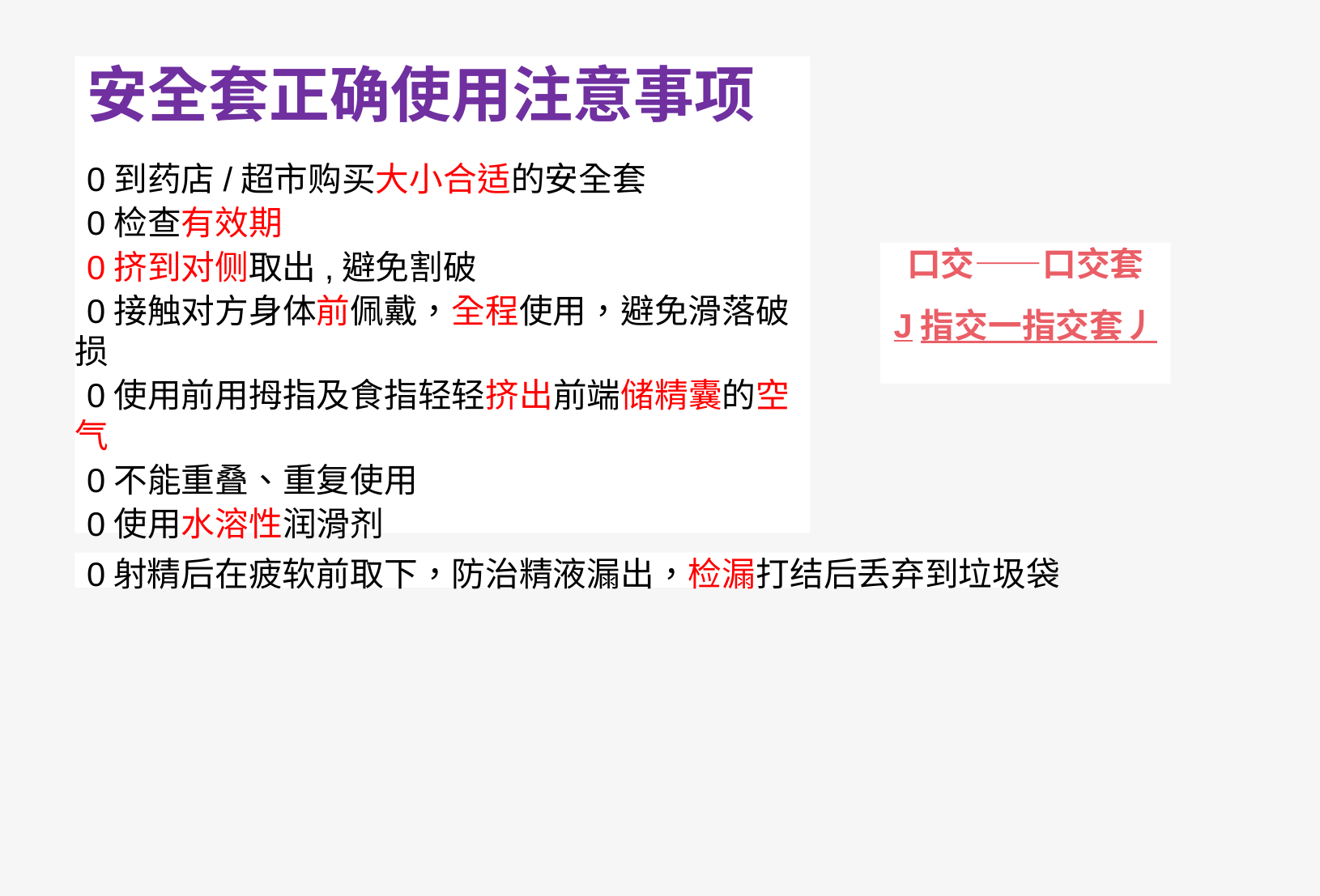

安全套正确使用注意事项
0到药店/超市购买大小合适的安全套
0检查有效期
0挤到对侧取出,避免割破
0接触对方身体前佩戴，全程使用，避免滑落破损
0使用前用拇指及食指轻轻挤出前端储精囊的空气
0不能重叠、重复使用
0使用水溶性润滑剂
口交——口交套
J指交一指交套丿
0射精后在疲软前取下，防治精液漏出，检漏打结后丢弃到垃圾袋